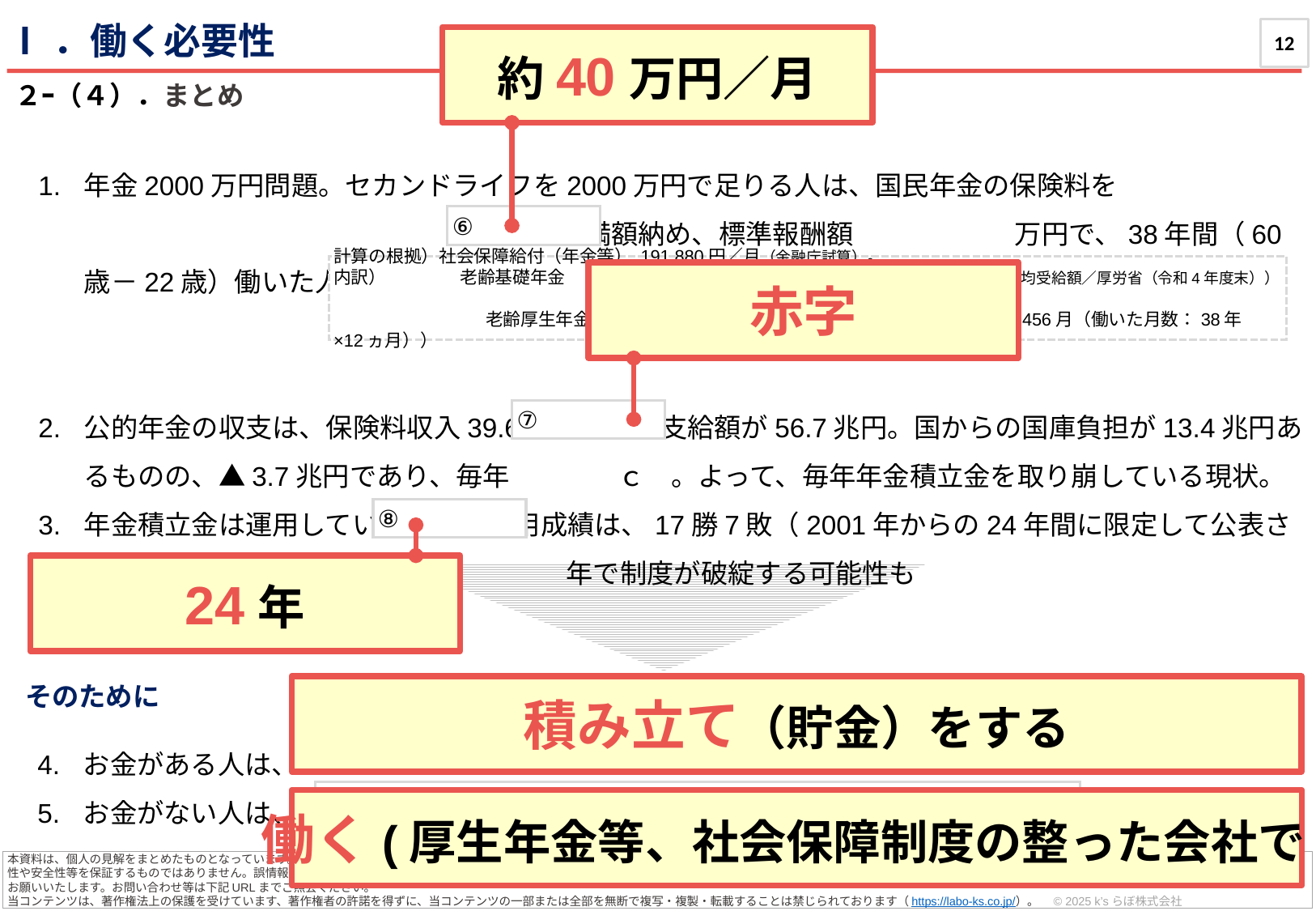

Ⅰ．働く必要性
約40万円／月
２ｰ（４）．まとめ
年金2000万円問題。セカンドライフを2000万円で足りる人は、国民年金の保険料を　　　　　　　　　　　　　　　　　　　　　40年間満額納め、標準報酬額　　　　　　万円で、38年間（60歳－22歳）働いた人（世帯）

公的年金の収支は、保険料収入39.6兆円。年金支給額が56.7兆円。国からの国庫負担が13.4兆円あるものの、▲3.7兆円であり、毎年　　　　ｃ　。よって、毎年年金積立金を取り崩している現状。
年金積立金は運用している！その運用成績は、17勝7敗（2001年からの24年間に限定して公表されている）であり、今後　　　　　　　年で制度が破綻する可能性も
⑥
計算の根拠）社会保障給付（年金等） 191,880円／月（金融庁試算）。
内訳）　　　　　　老齢基礎年金　56,000円※／月×2人分＝112,000円（老齢基礎年金の平均受給額／厚労省（令和4年度末））
　　　　　　　　　　　　　　　老齢厚生年金　79,880円／月（内訳：約38.3万円×5.481／1000×456月（働いた月数：38年×12ヵ月））
赤字
⑦
⑧
24年

そのために
積み立て（貯金）をする
お金がある人は、
お金がない人は、
⑨
⑩
働く(厚生年金等、社会保障制度の整った会社で)